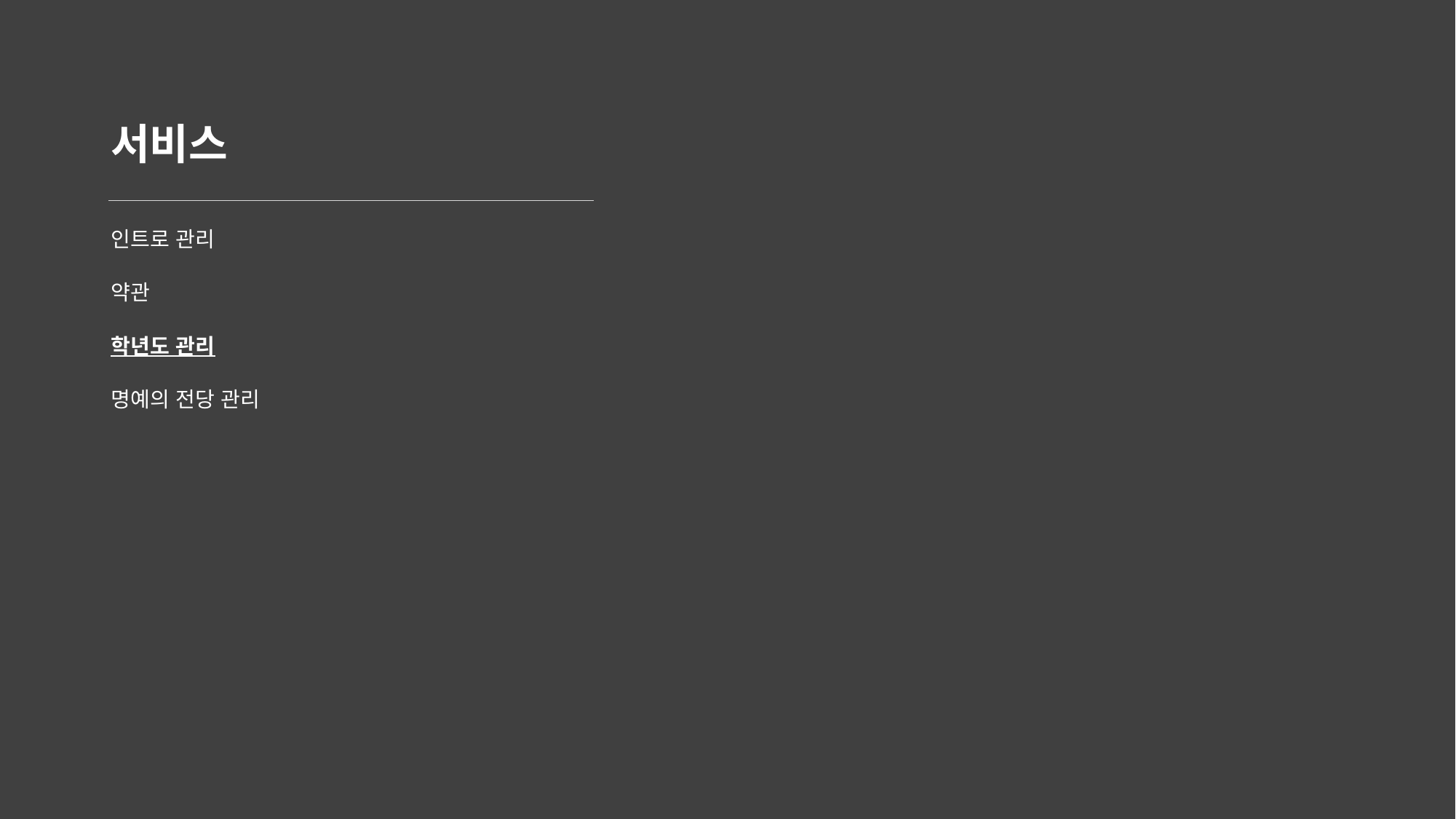

# 서비스
인트로 관리
약관
학년도 관리
명예의 전당 관리
로그아웃 (Common)
로그인 (교사)
로그인 (학생)